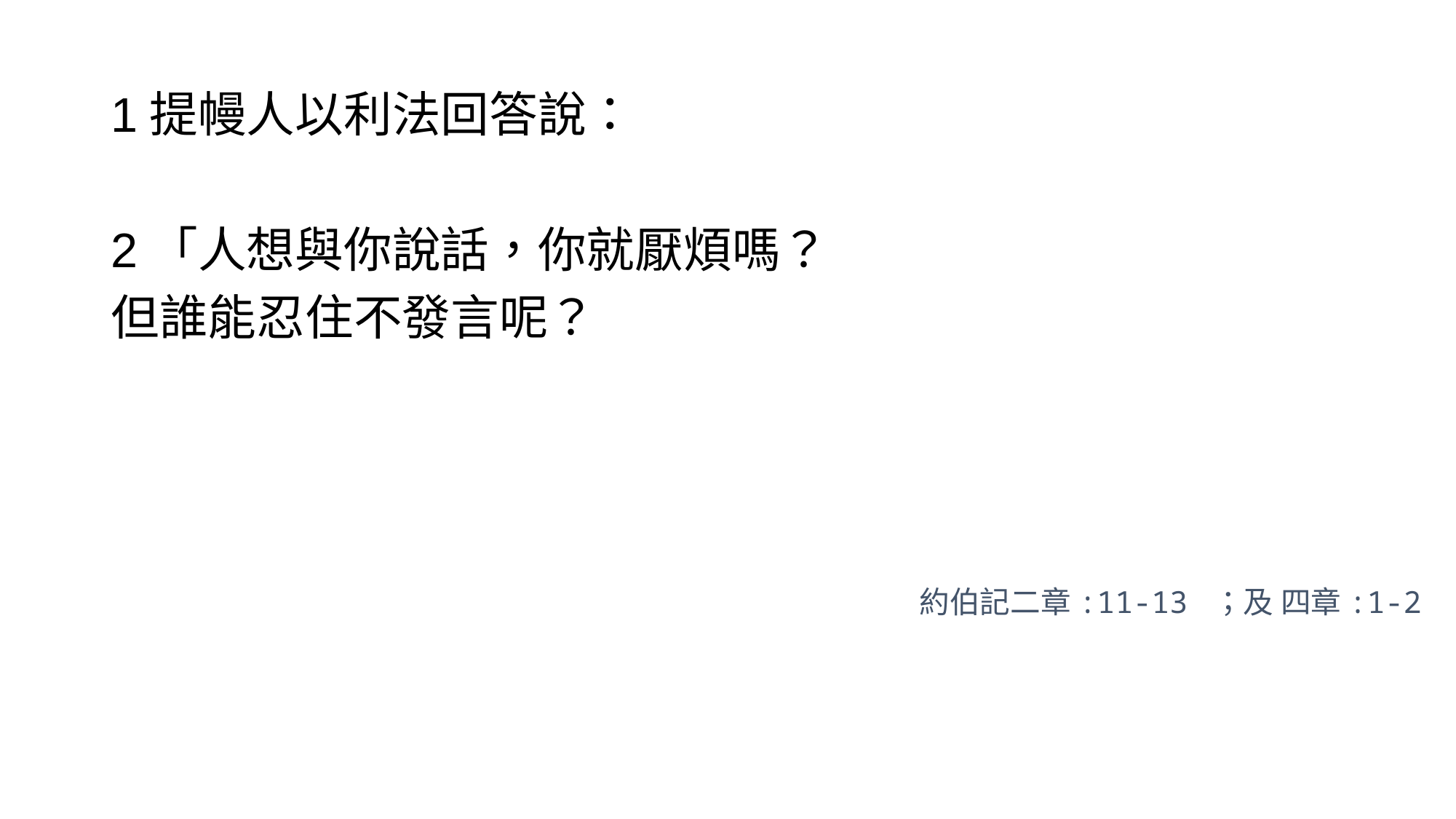

1提幔人以利法回答說：

2「人想與你說話，你就厭煩嗎？
但誰能忍住不發言呢？
約伯記二章:11-13 ；及 四章:1-2